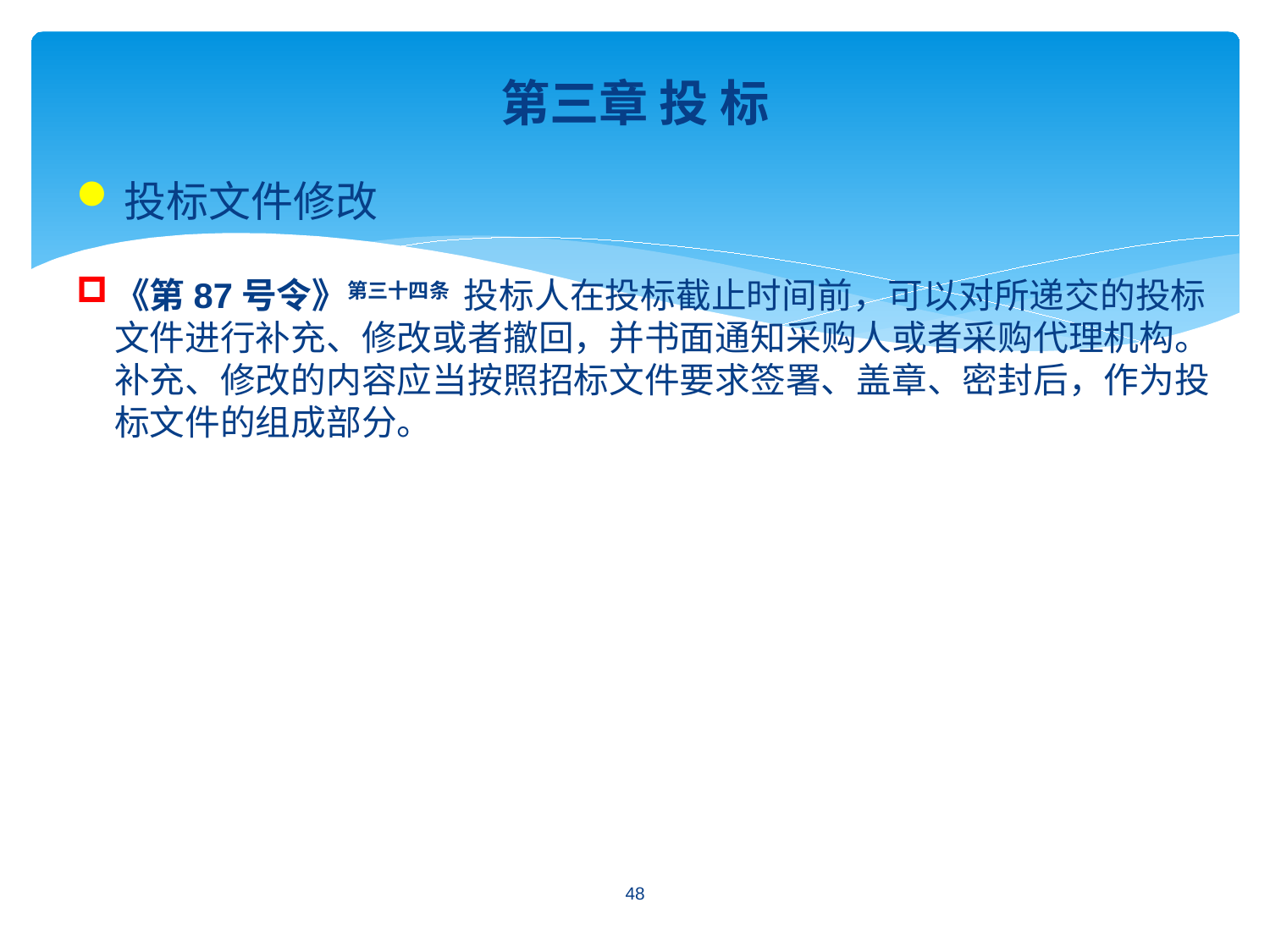

第三章 投 标
投标文件修改
《第87号令》第三十四条   投标人在投标截止时间前，可以对所递交的投标文件进行补充、修改或者撤回，并书面通知采购人或者采购代理机构。补充、修改的内容应当按照招标文件要求签署、盖章、密封后，作为投标文件的组成部分。

48